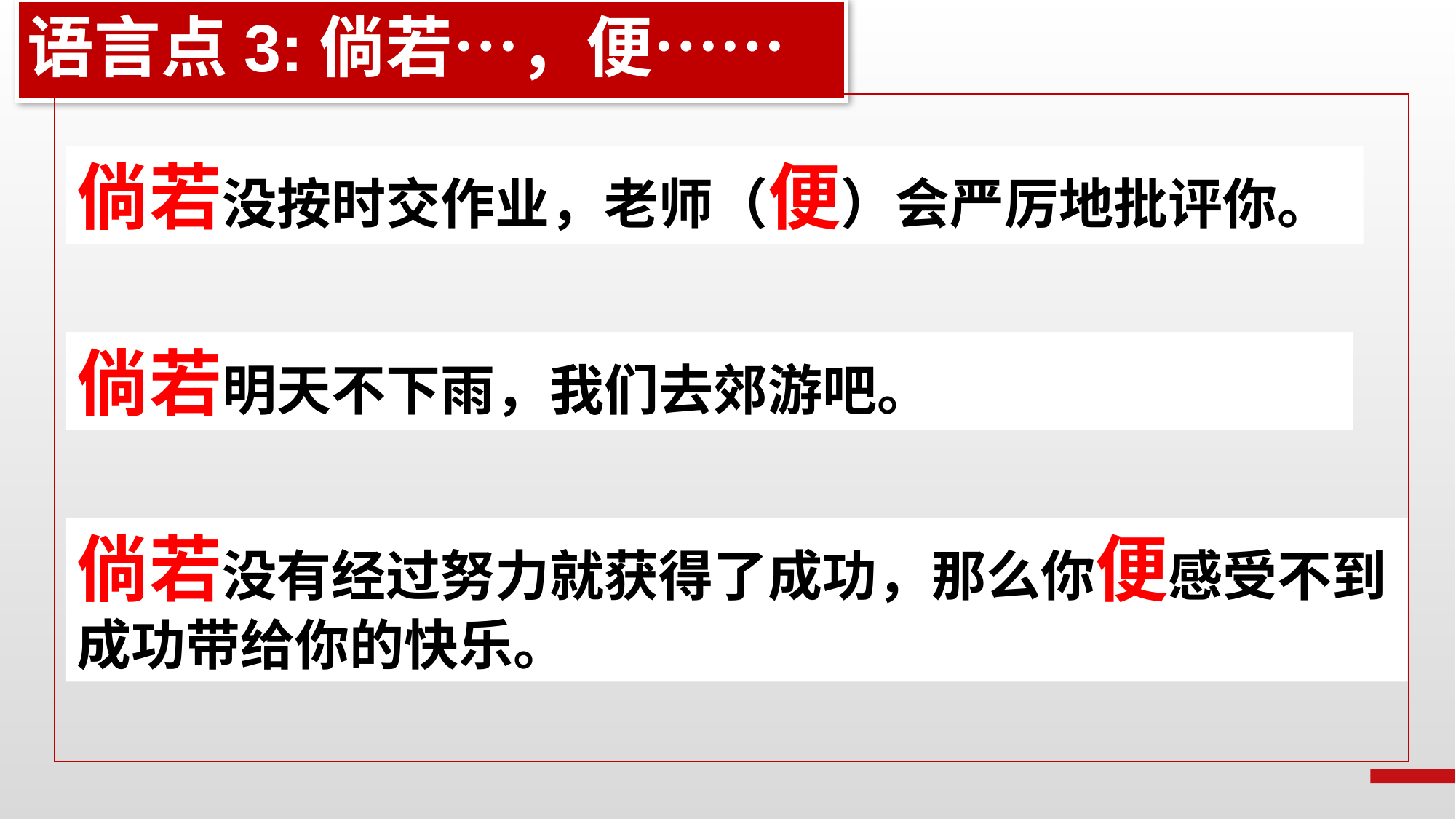

语言点3:倘若…，便……

倘若没按时交作业，老师（便）会严厉地批评你。
倘若明天不下雨，我们去郊游吧。
倘若没有经过努力就获得了成功，那么你便感受不到成功带给你的快乐。